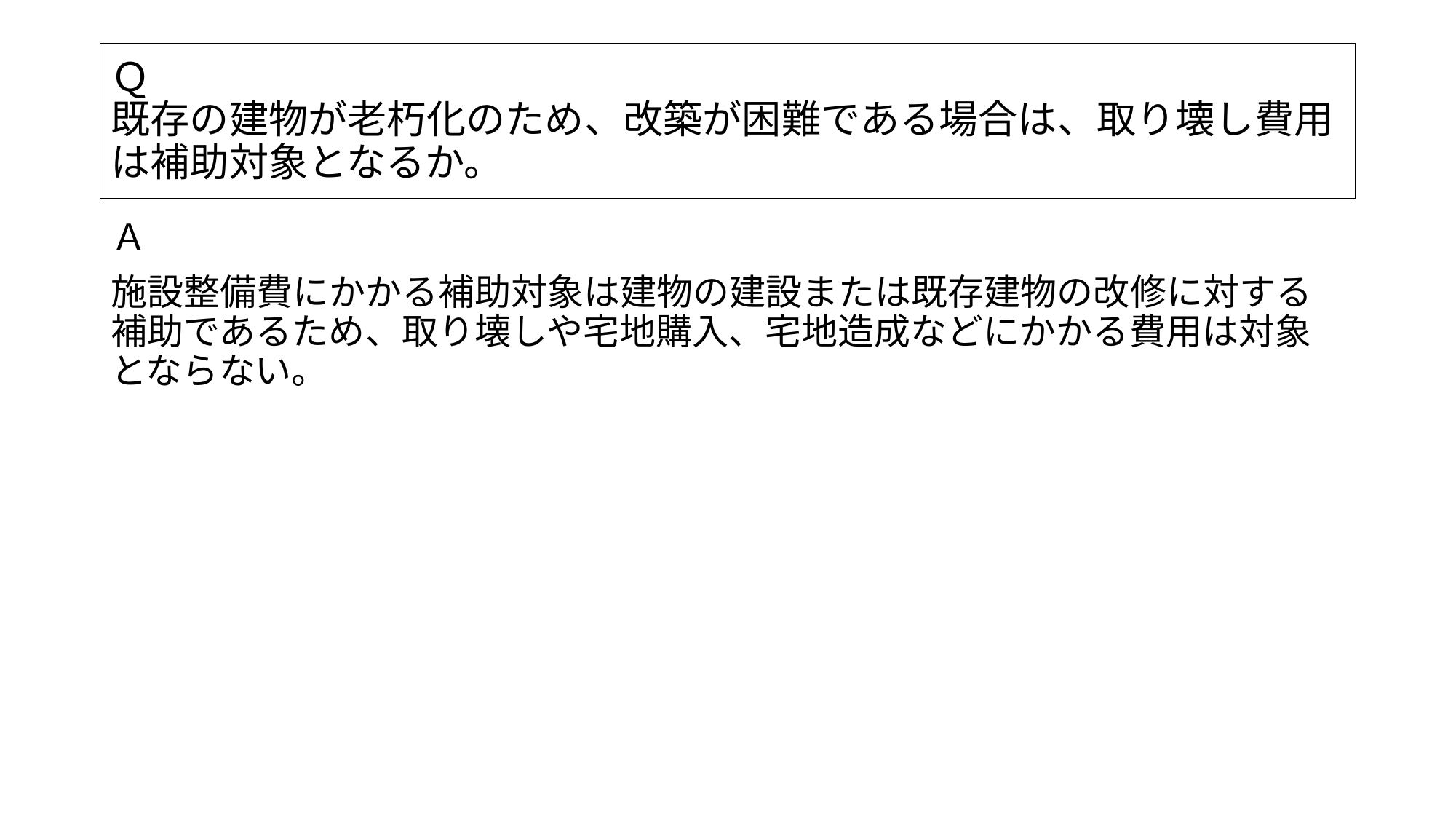

# Ｑ 既存の建物が老朽化のため、改築が困難である場合は、取り壊し費用は補助対象となるか。
Ａ
施設整備費にかかる補助対象は建物の建設または既存建物の改修に対する補助であるため、取り壊しや宅地購入、宅地造成などにかかる費用は対象とならない。